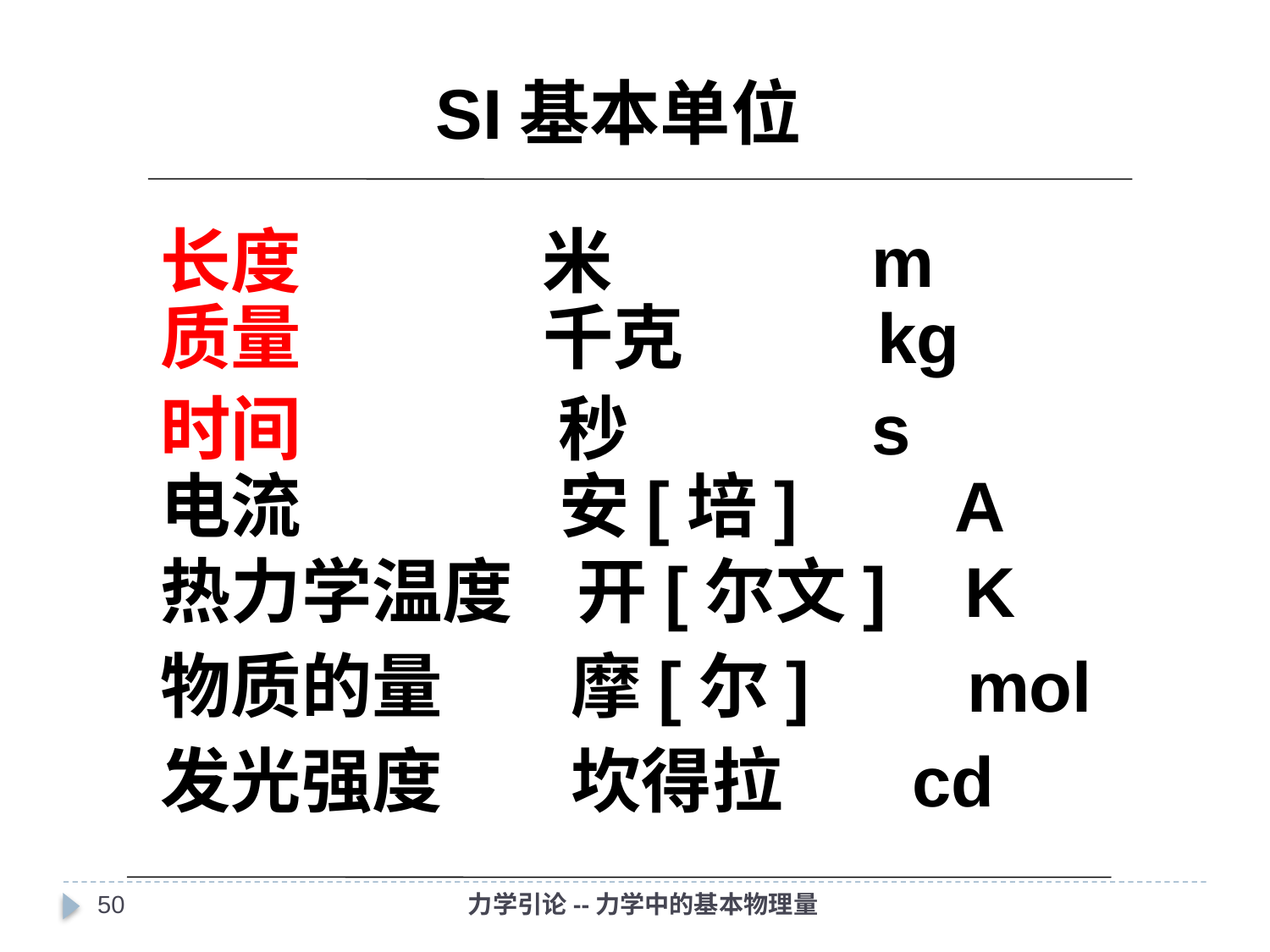

SI基本单位

长度               米               m
质量               千克           kg
时间                秒              s
电流                安[培]        A
热力学温度    开[尔文]    K
物质的量        摩[尔]        mol
发光强度        坎得拉       cd

50
力学引论--力学中的基本物理量